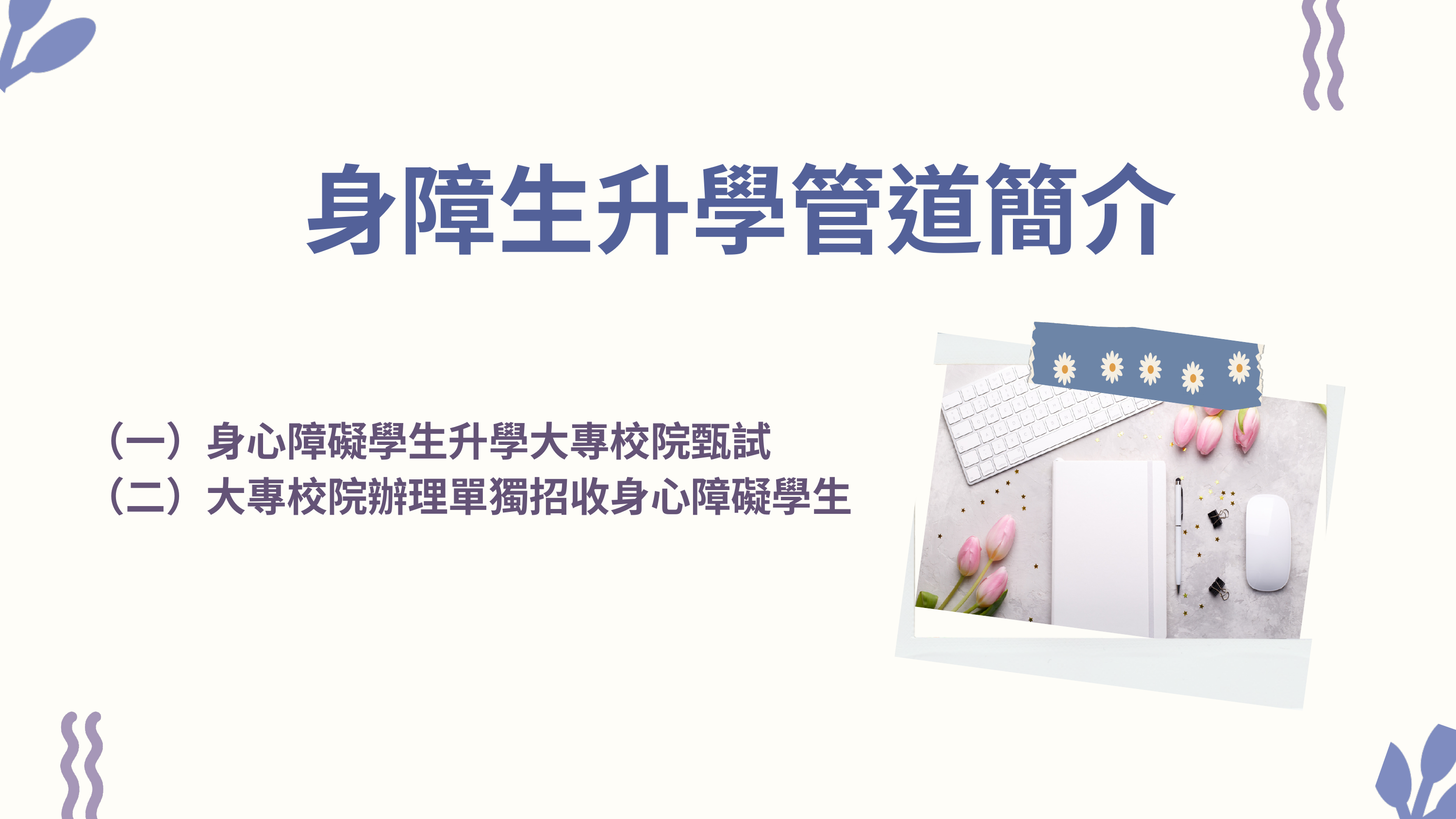

身障生升學管道簡介

（一）身心障礙學生升學大專校院甄試
（二）大專校院辦理單獨招收身心障礙學生